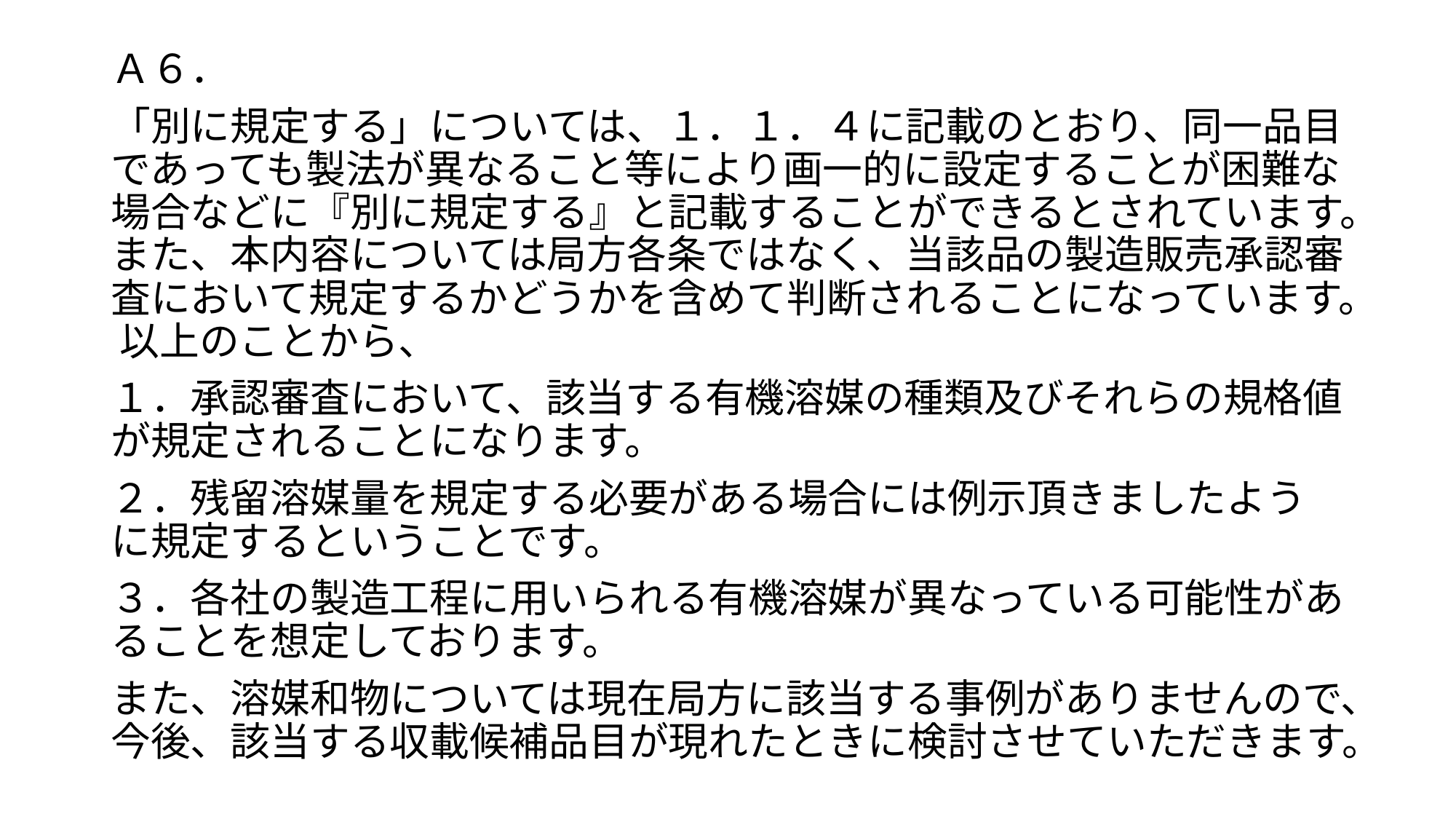

#
Ａ６．
「別に規定する」については、１．１．４に記載のとおり、同一品目であっても製法が異なること等により画一的に設定することが困難な場合などに『別に規定する』と記載することができるとされています。また、本内容については局方各条ではなく、当該品の製造販売承認審査において規定するかどうかを含めて判断されることになっています。 以上のことから、
１．承認審査において、該当する有機溶媒の種類及びそれらの規格値が規定されることになります。
２．残留溶媒量を規定する必要がある場合には例示頂きましたように規定するということです。
３．各社の製造工程に用いられる有機溶媒が異なっている可能性があることを想定しております。
また、溶媒和物については現在局方に該当する事例がありませんので、今後、該当する収載候補品目が現れたときに検討させていただきます。